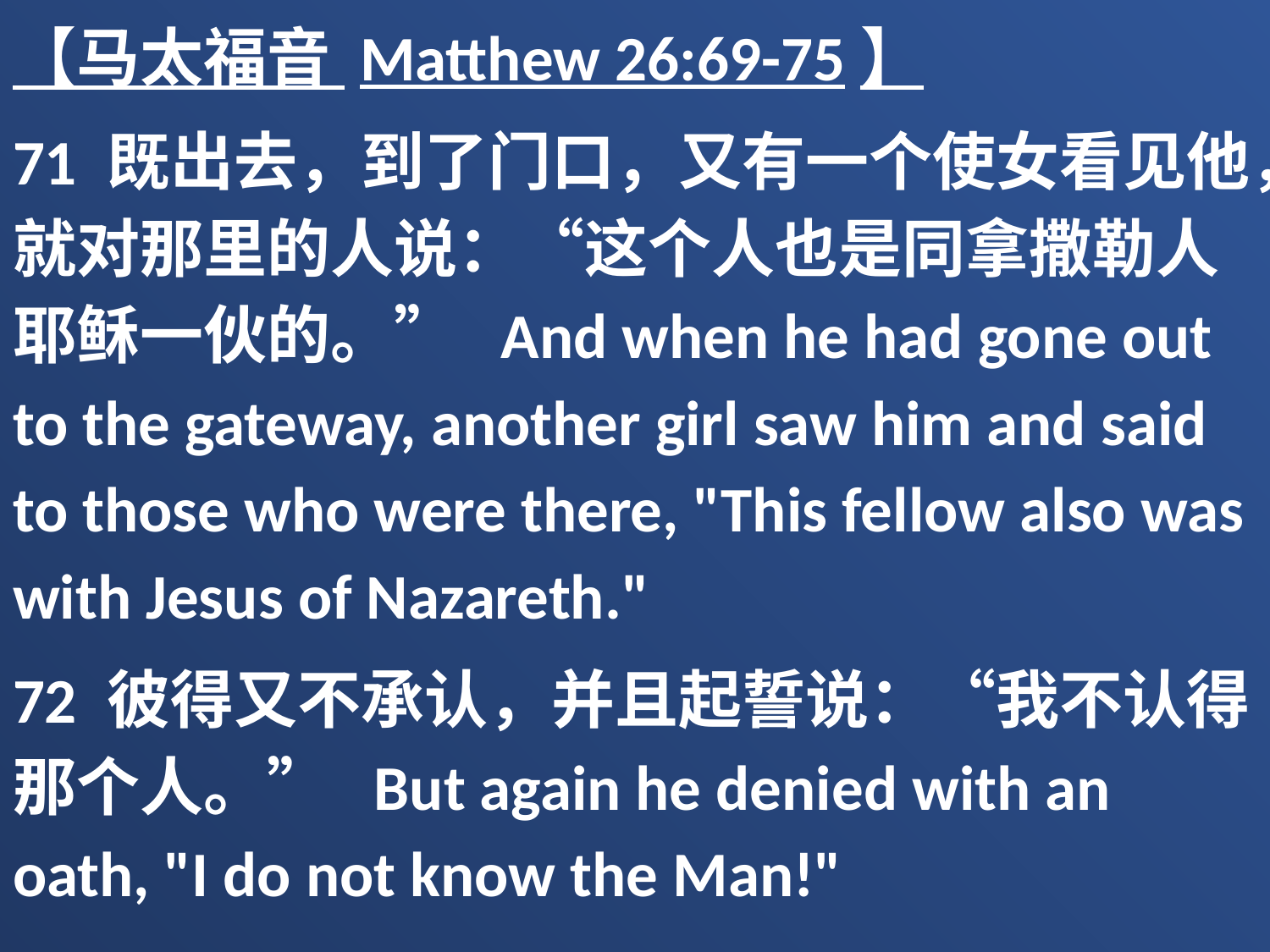

【马太福音 Matthew 26:69-75】
71 既出去，到了门口，又有一个使女看见他，就对那里的人说：“这个人也是同拿撒勒人耶稣一伙的。”  And when he had gone out to the gateway, another girl saw him and said to those who were there, "This fellow also was with Jesus of Nazareth."
72 彼得又不承认，并且起誓说：“我不认得那个人。”  But again he denied with an oath, "I do not know the Man!"